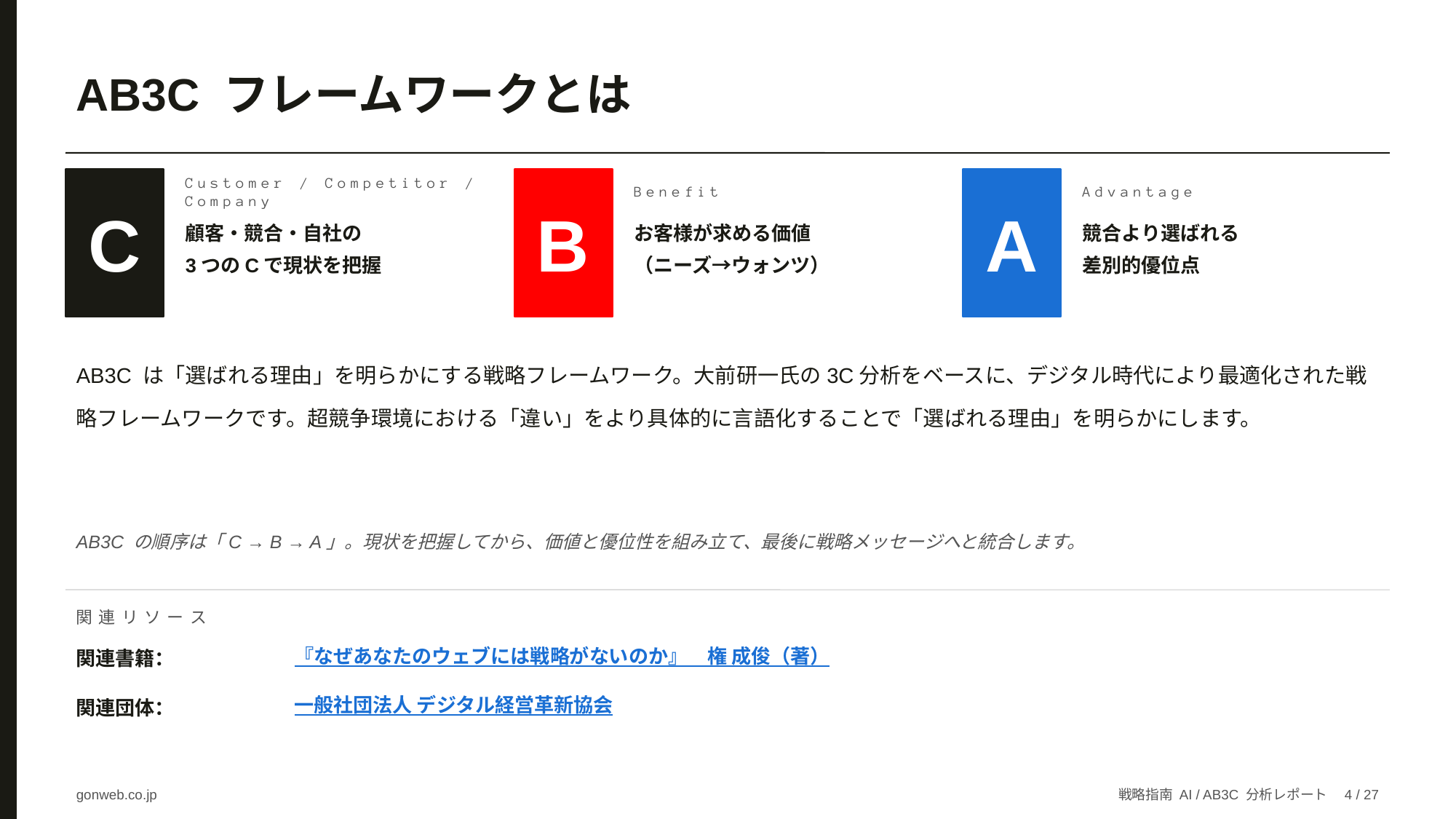

AB3C フレームワークとは

C

B

A
Customer / Competitor / Company
Benefit
Advantage
顧客・競合・自社の
3つのCで現状を把握
お客様が求める価値
（ニーズ→ウォンツ）
競合より選ばれる
差別的優位点
AB3C は「選ばれる理由」を明らかにする戦略フレームワーク。大前研一氏の3C分析をベースに、デジタル時代により最適化された戦略フレームワークです。超競争環境における「違い」をより具体的に言語化することで「選ばれる理由」を明らかにします。
AB3C の順序は「C → B → A」。現状を把握してから、価値と優位性を組み立て、最後に戦略メッセージへと統合します。

関連リソース
関連書籍：
『なぜあなたのウェブには戦略がないのか』　権 成俊（著）
関連団体：
一般社団法人 デジタル経営革新協会
gonweb.co.jp
戦略指南 AI / AB3C 分析レポート　4 / 27